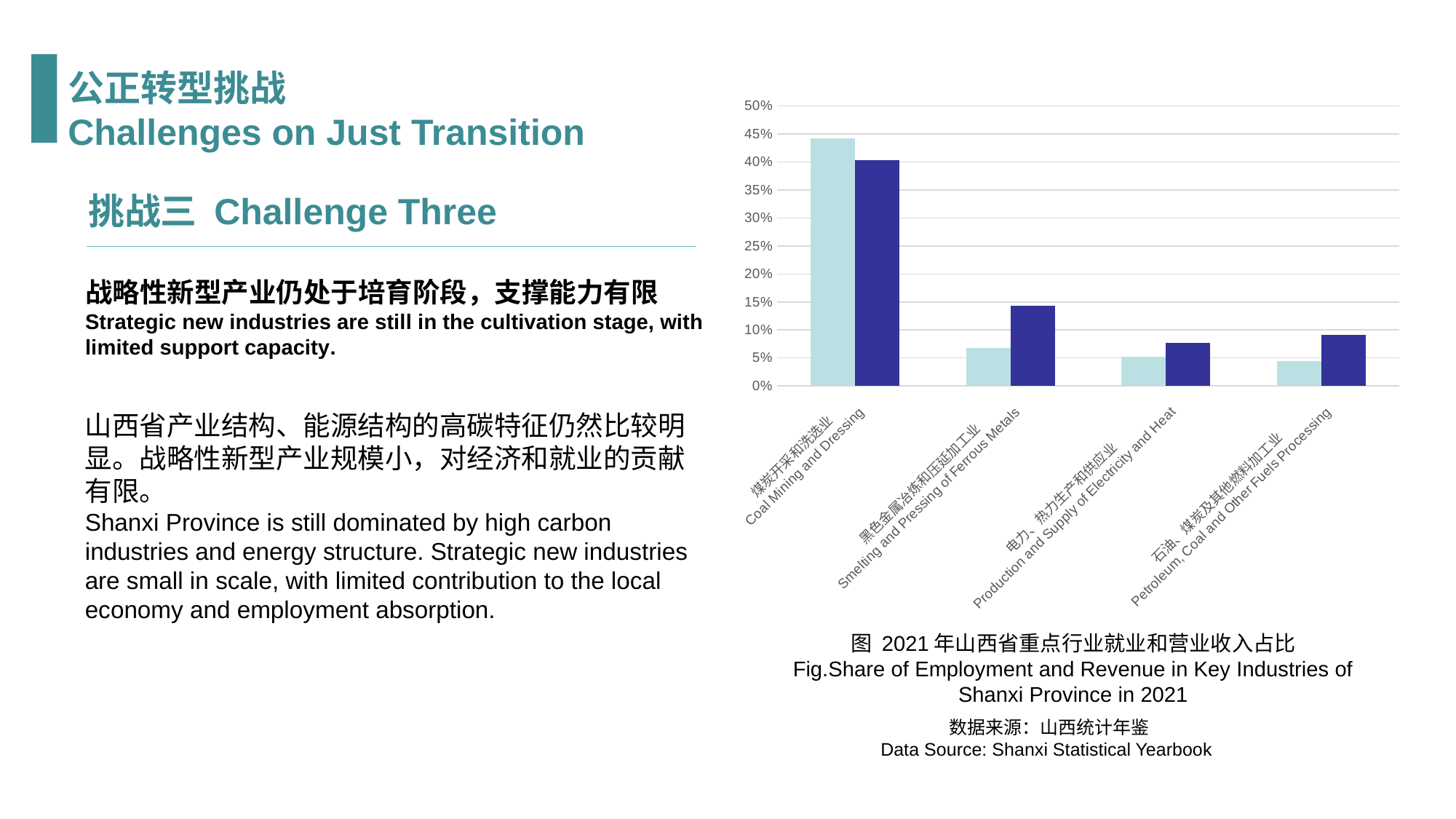

公正转型挑战
Challenges on Just Transition

### Chart

| Category | 就业占比
Employment Share  | 营业收入占比
Revenue Share |
|---|---|---|
| 煤炭开采和洗选业
Coal Mining and Dressing | 0.442485898468977 | 0.403180869704844 |
|  黑色金属冶炼和压延加工业
Smelting and Pressing of Ferrous Metals | 0.0678384367445608 | 0.142741181050879 |
| 电力、热力生产和供应业
Production and Supply of Electricity and Heat | 0.0525785656728445 | 0.0768903696534253 |
| 石油、煤炭及其他燃料加工业
Petroleum, Coal and Other Fuels Processing | 0.0439161966156326 | 0.0911587917901458 |
挑战三 Challenge Three
战略性新型产业仍处于培育阶段，支撑能力有限
Strategic new industries are still in the cultivation stage, with limited support capacity.
山西省产业结构、能源结构的高碳特征仍然比较明显。战略性新型产业规模小，对经济和就业的贡献有限。
Shanxi Province is still dominated by high carbon industries and energy structure. Strategic new industries are small in scale, with limited contribution to the local economy and employment absorption.
图 2021年山西省重点行业就业和营业收入占比
Fig.Share of Employment and Revenue in Key Industries of Shanxi Province in 2021

数据来源：山西统计年鉴
Data Source: Shanxi Statistical Yearbook